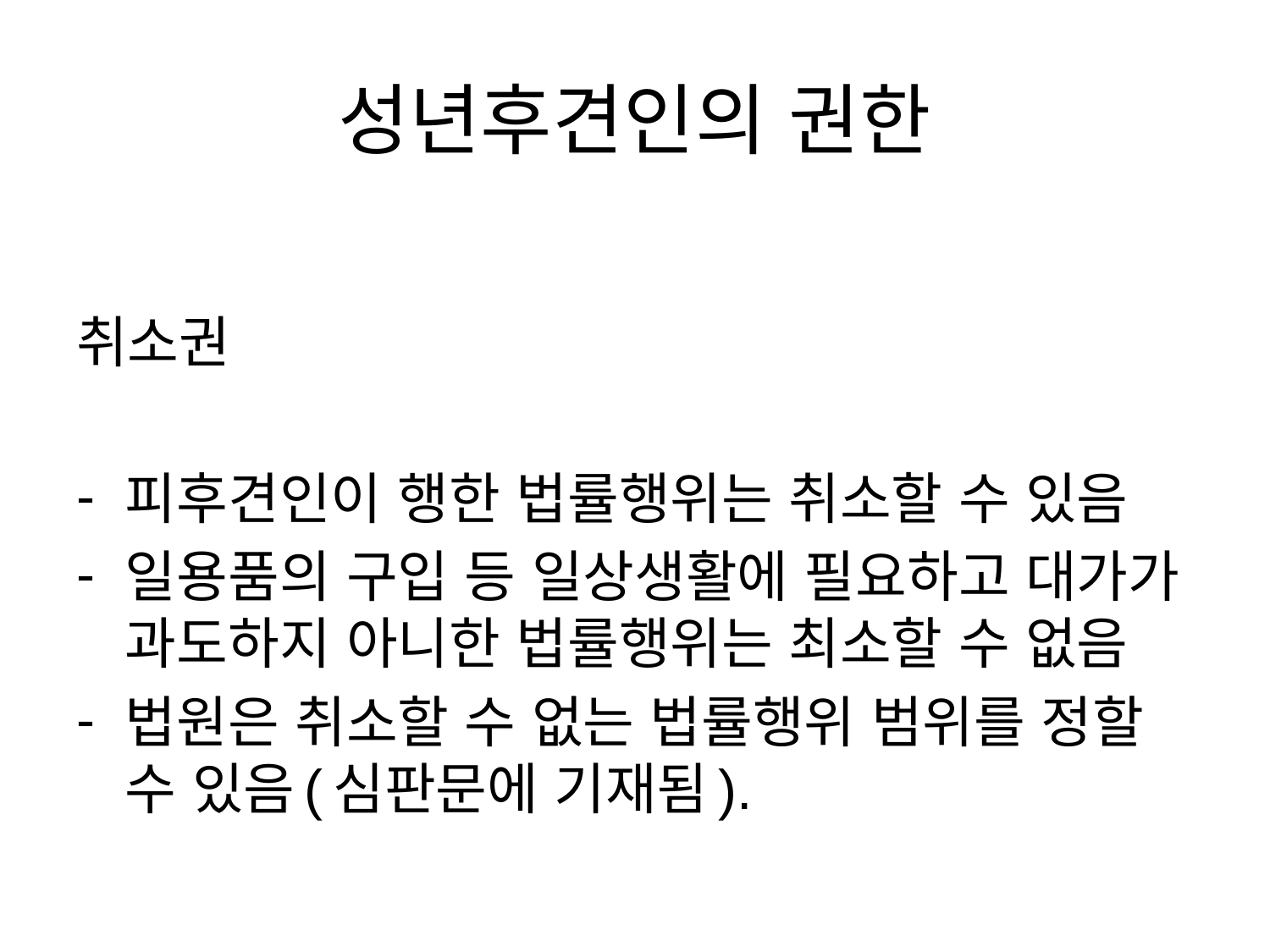

# 성년후견인의 권한

취소권

피후견인이 행한 법률행위는 취소할 수 있음
일용품의 구입 등 일상생활에 필요하고 대가가 과도하지 아니한 법률행위는 최소할 수 없음
법원은 취소할 수 없는 법률행위 범위를 정할 수 있음(심판문에 기재됨).